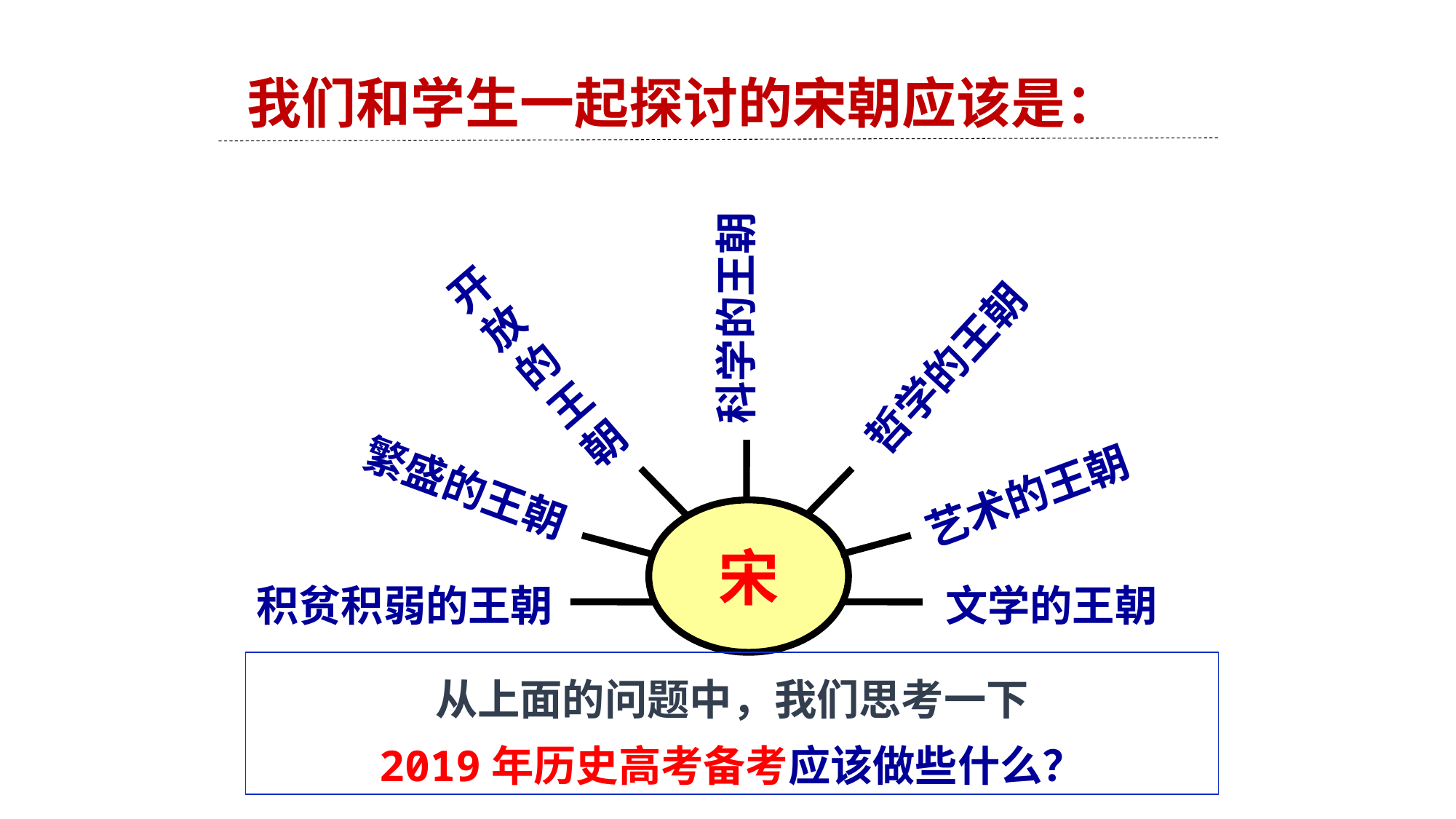

我们和学生一起探讨的宋朝应该是：
开放的王朝
科学的王朝
哲学的王朝

繁盛的王朝
艺术的王朝

宋

积贫积弱的王朝
文学的王朝

从上面的问题中，我们思考一下
2019年历史高考备考应该做些什么？